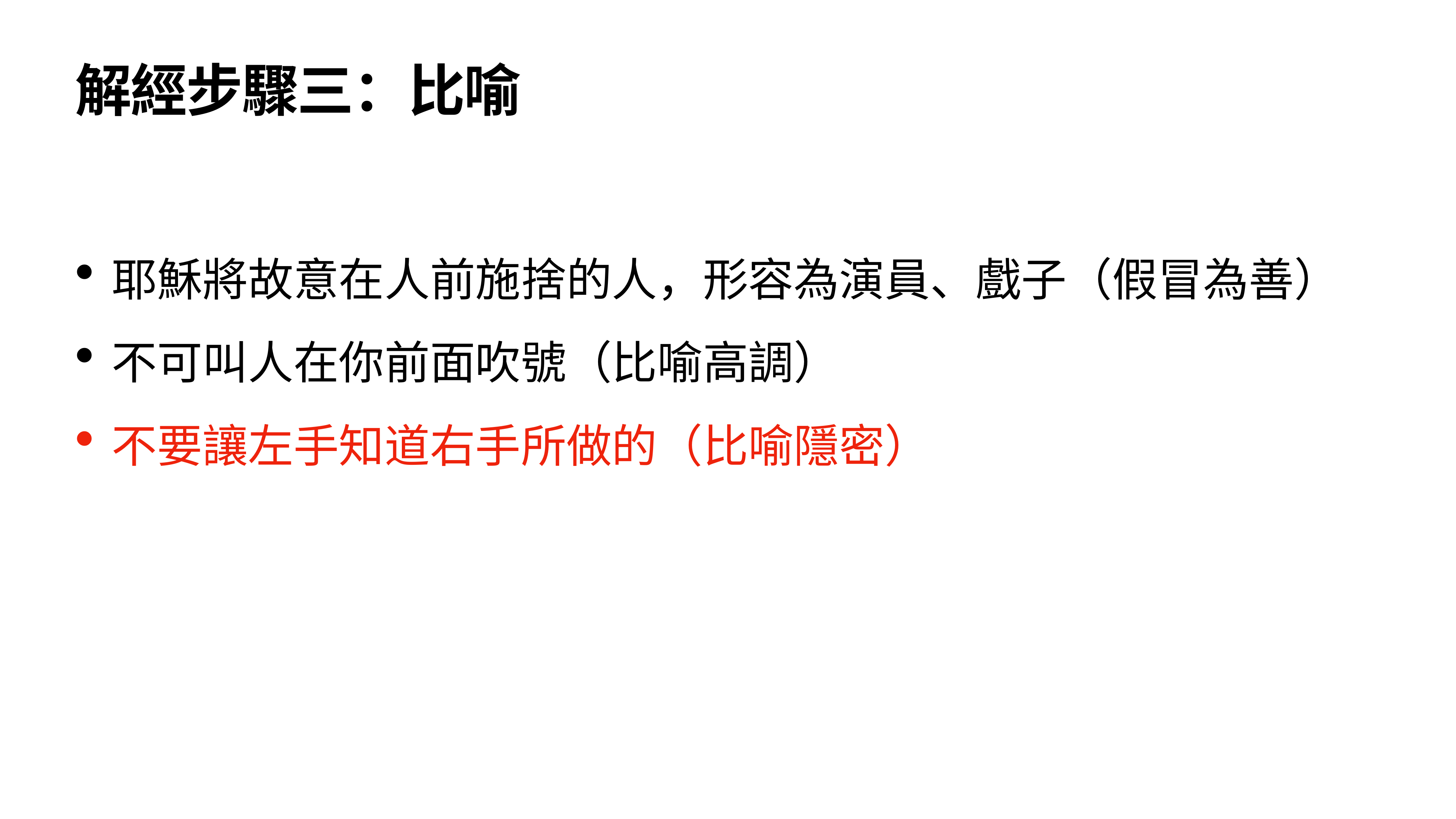

# 解經步驟三：比喻
耶穌將故意在人前施捨的人，形容為演員、戲子（假冒為善）
不可叫人在你前面吹號（比喻高調）
不要讓左手知道右手所做的（比喻隱密）